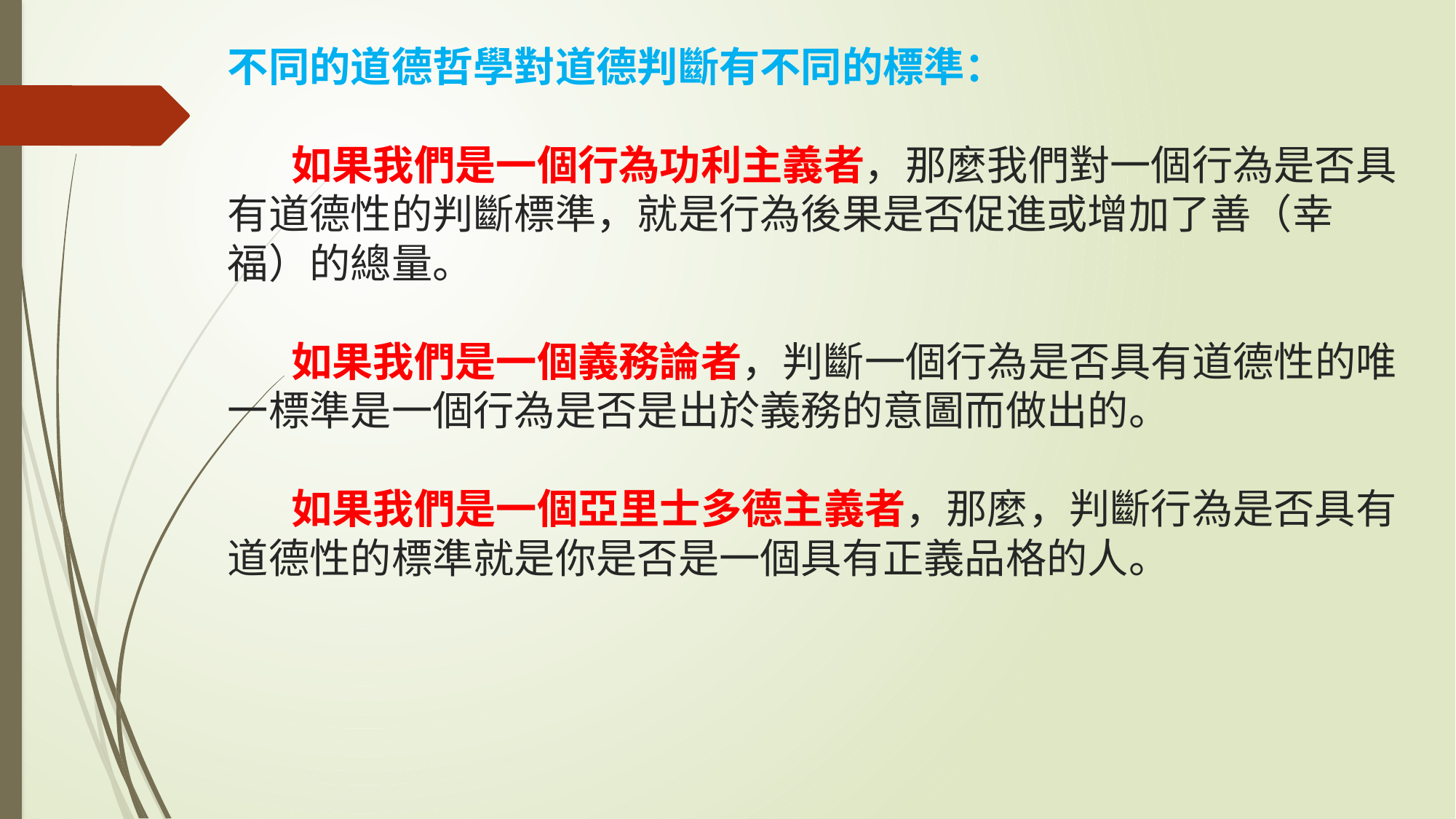

# 不同的道德哲學對道德判斷有不同的標準：   如果我們是一個行為功利主義者，那麼我們對一個行為是否具有道德性的判斷標準，就是行為後果是否促進或增加了善（幸福）的總量。   如果我們是一個義務論者，判斷一個行為是否具有道德性的唯一標準是一個行為是否是出於義務的意圖而做出的。   如果我們是一個亞里士多德主義者，那麼，判斷行為是否具有道德性的標準就是你是否是一個具有正義品格的人。